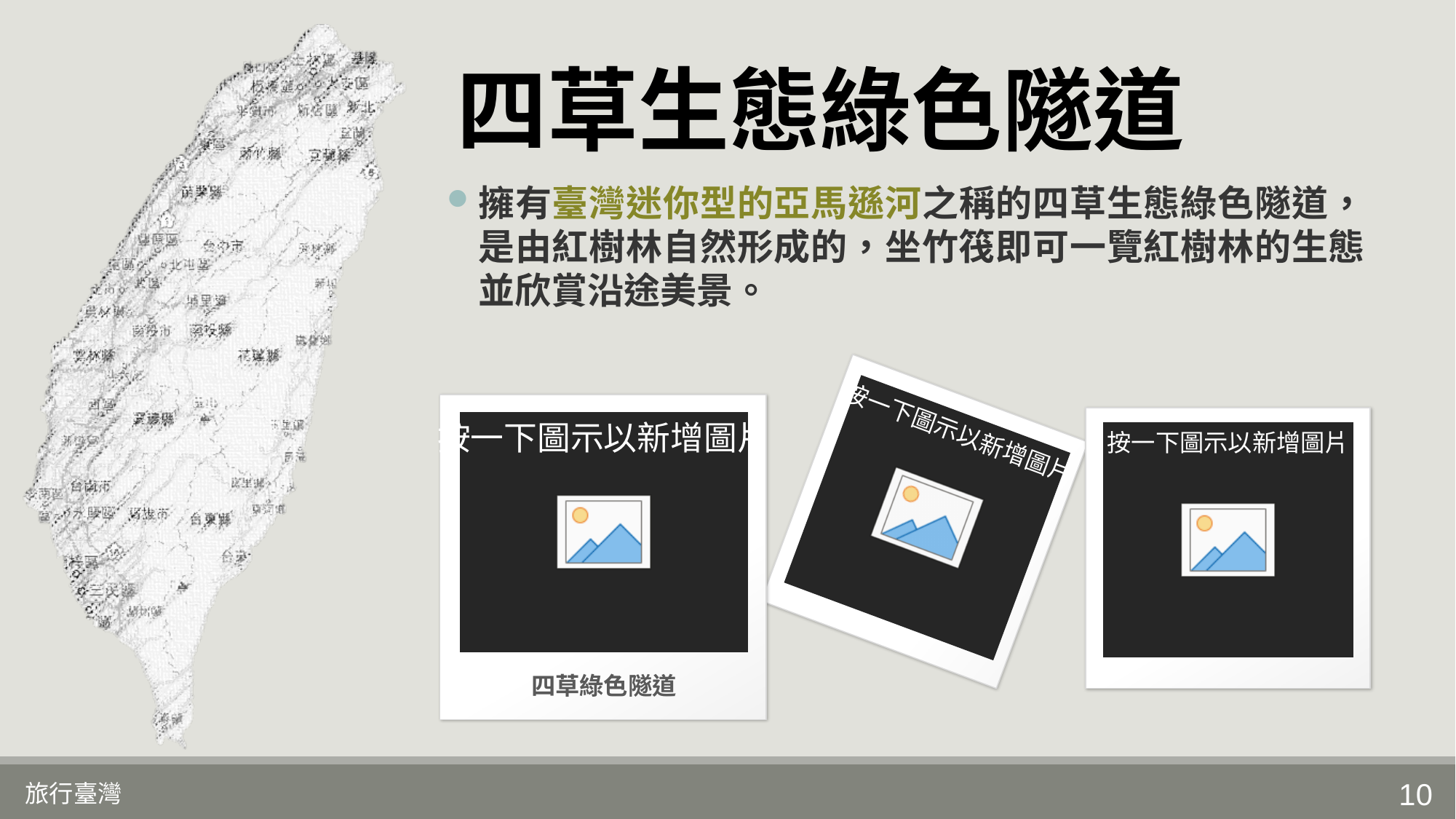

# 四草生態綠色隧道
擁有臺灣迷你型的亞馬遜河之稱的四草生態綠色隧道，是由紅樹林自然形成的，坐竹筏即可一覽紅樹林的生態並欣賞沿途美景。

四草綠色隧道
旅行臺灣
10